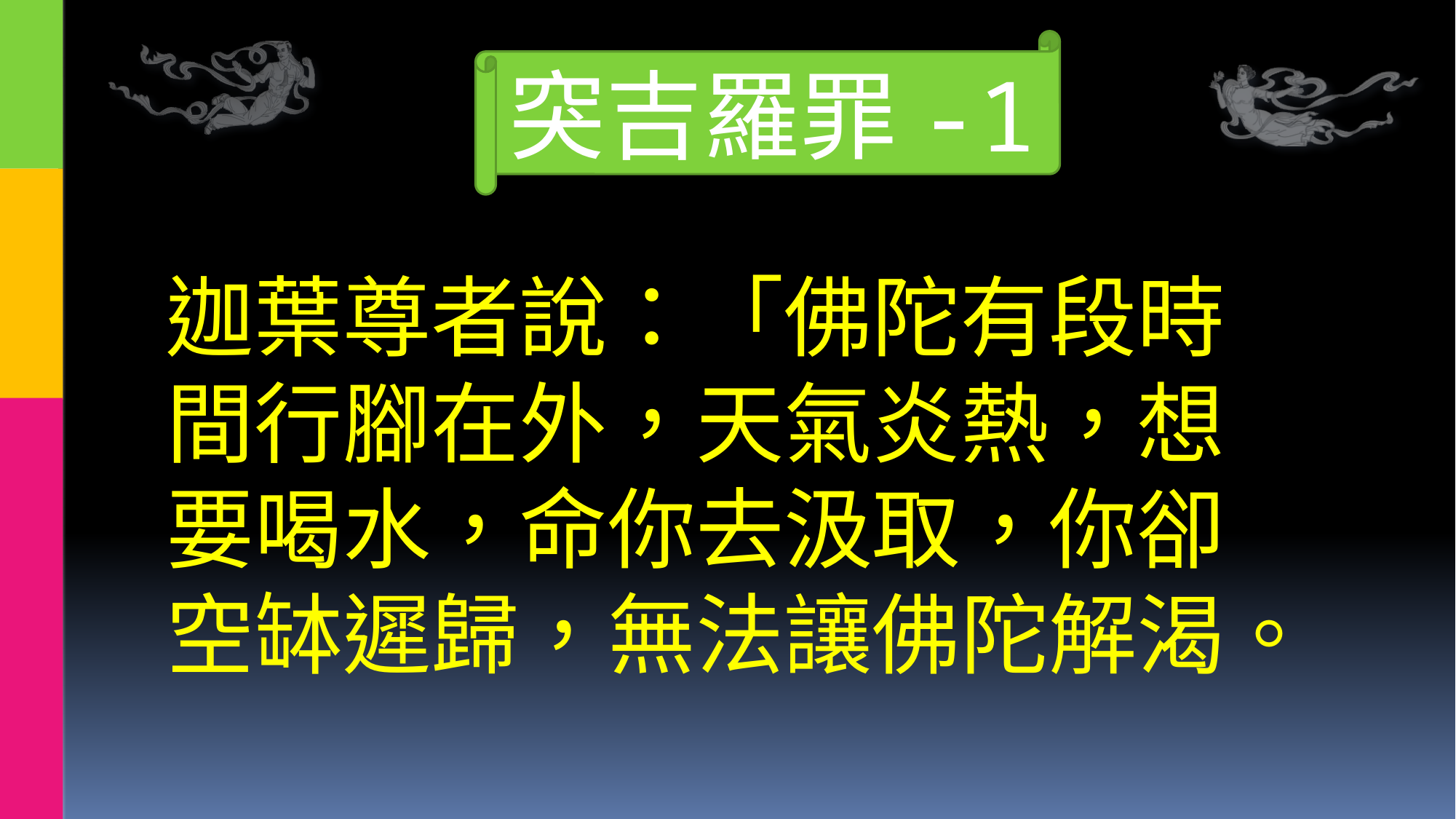

突吉羅罪-1
迦葉尊者說：「佛陀有段時間行腳在外，天氣炎熱，想要喝水，命你去汲取，你卻空缽遲歸，無法讓佛陀解渴。